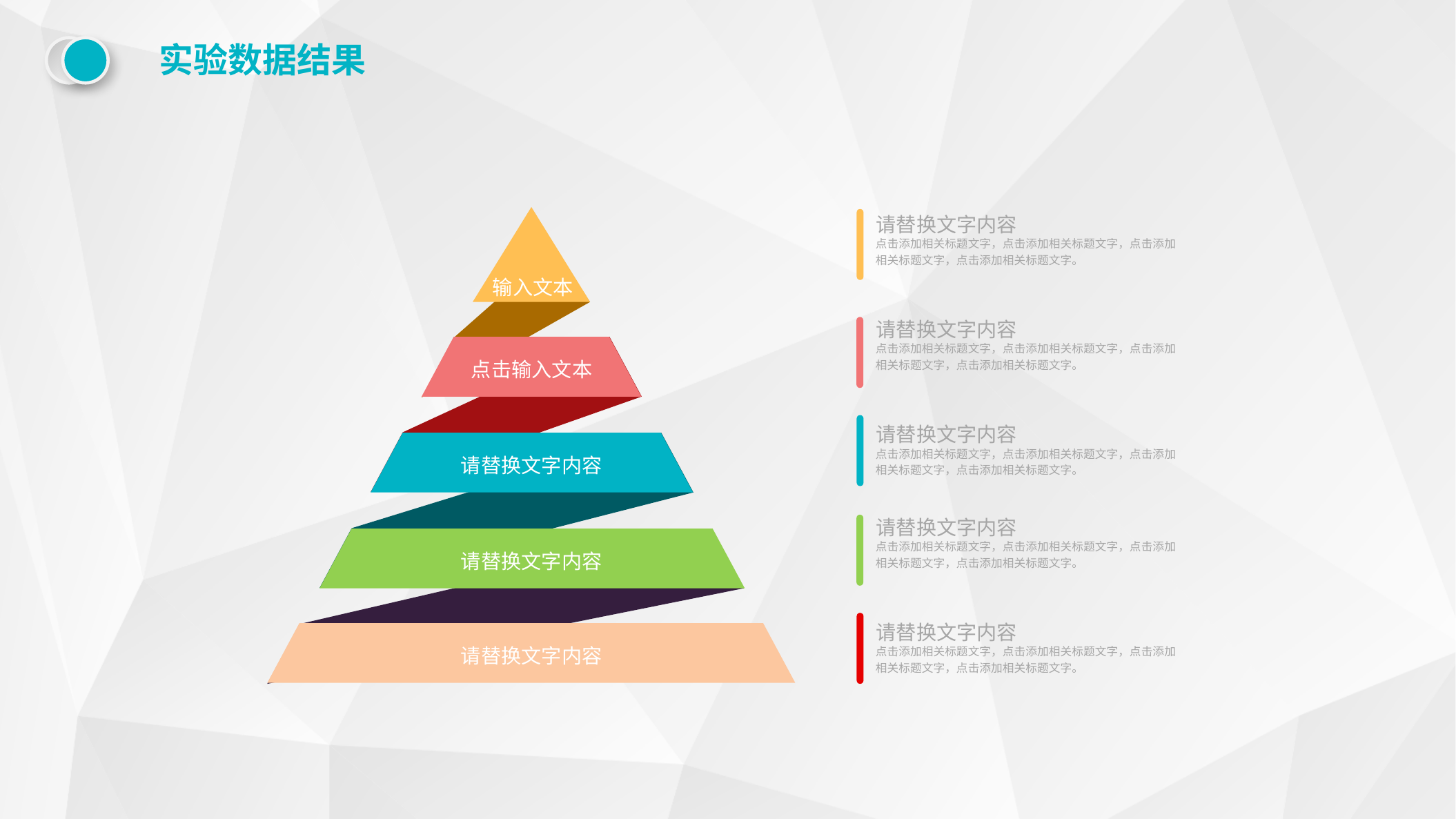

实验数据结果

输入文本
请替换文字内容
点击添加相关标题文字，点击添加相关标题文字，点击添加相关标题文字，点击添加相关标题文字。

请替换文字内容
点击添加相关标题文字，点击添加相关标题文字，点击添加相关标题文字，点击添加相关标题文字。

点击输入文本

请替换文字内容
点击添加相关标题文字，点击添加相关标题文字，点击添加相关标题文字，点击添加相关标题文字。

请替换文字内容

请替换文字内容
点击添加相关标题文字，点击添加相关标题文字，点击添加相关标题文字，点击添加相关标题文字。

请替换文字内容

请替换文字内容
点击添加相关标题文字，点击添加相关标题文字，点击添加相关标题文字，点击添加相关标题文字。

请替换文字内容